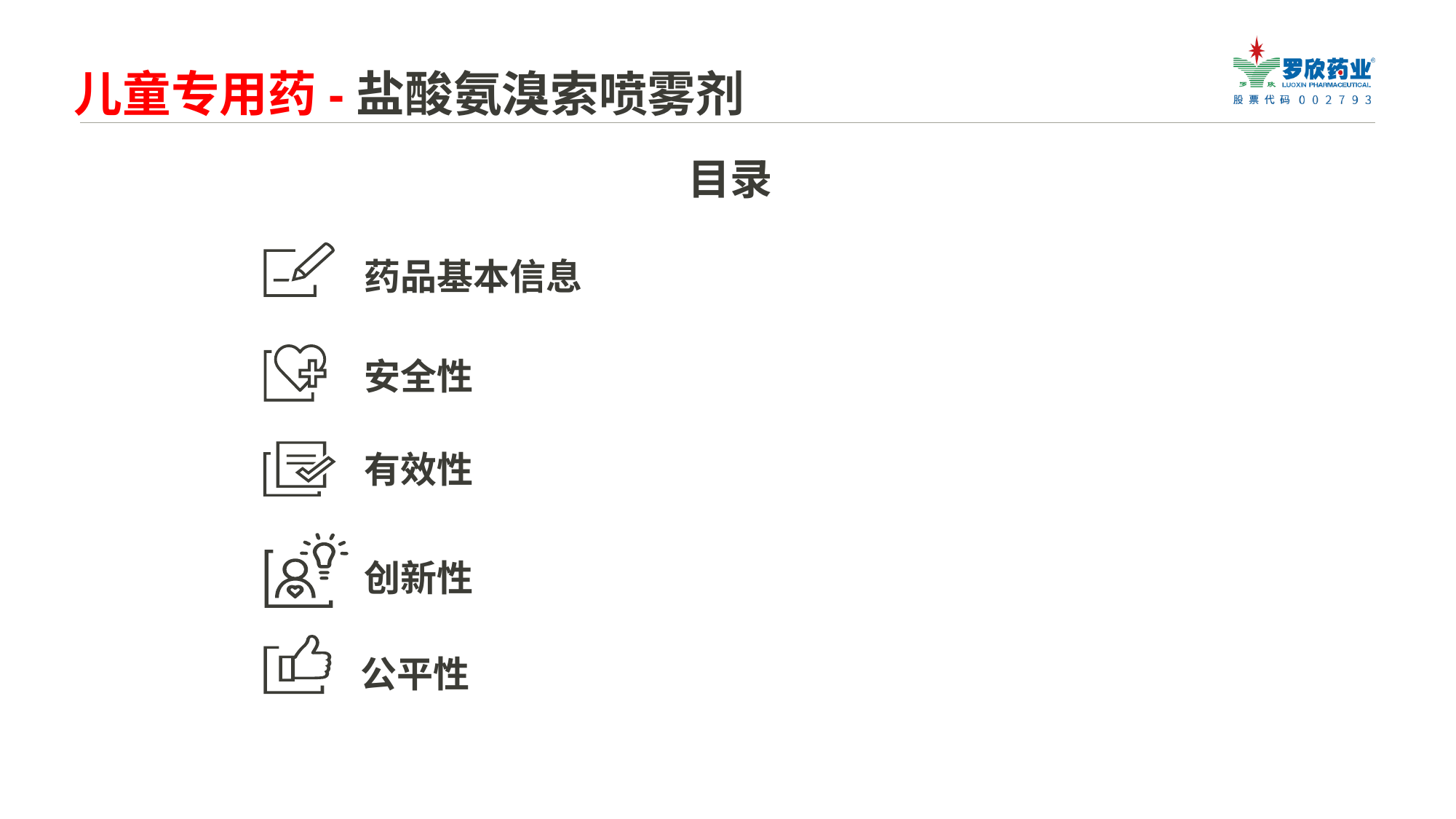

儿童专用药-盐酸氨溴索喷雾剂
目录

药品基本信息

安全性

有效性

创新性

公平性